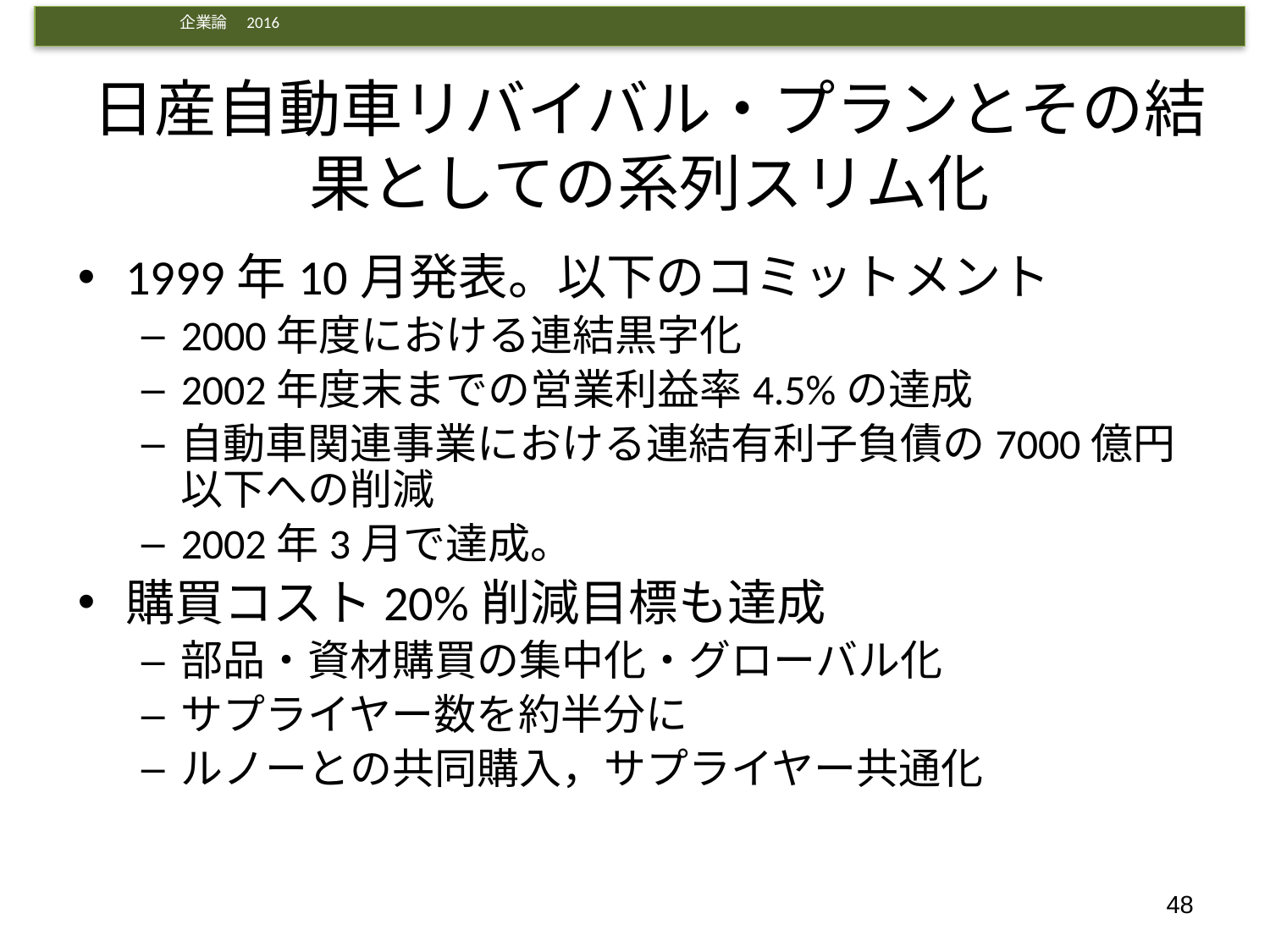

# 日産自動車リバイバル・プランとその結果としての系列スリム化
1999年10月発表。以下のコミットメント
2000年度における連結黒字化
2002年度末までの営業利益率4.5%の達成
自動車関連事業における連結有利子負債の7000億円以下への削減
2002年3月で達成。
購買コスト20%削減目標も達成
部品・資材購買の集中化・グローバル化
サプライヤー数を約半分に
ルノーとの共同購入，サプライヤー共通化
48